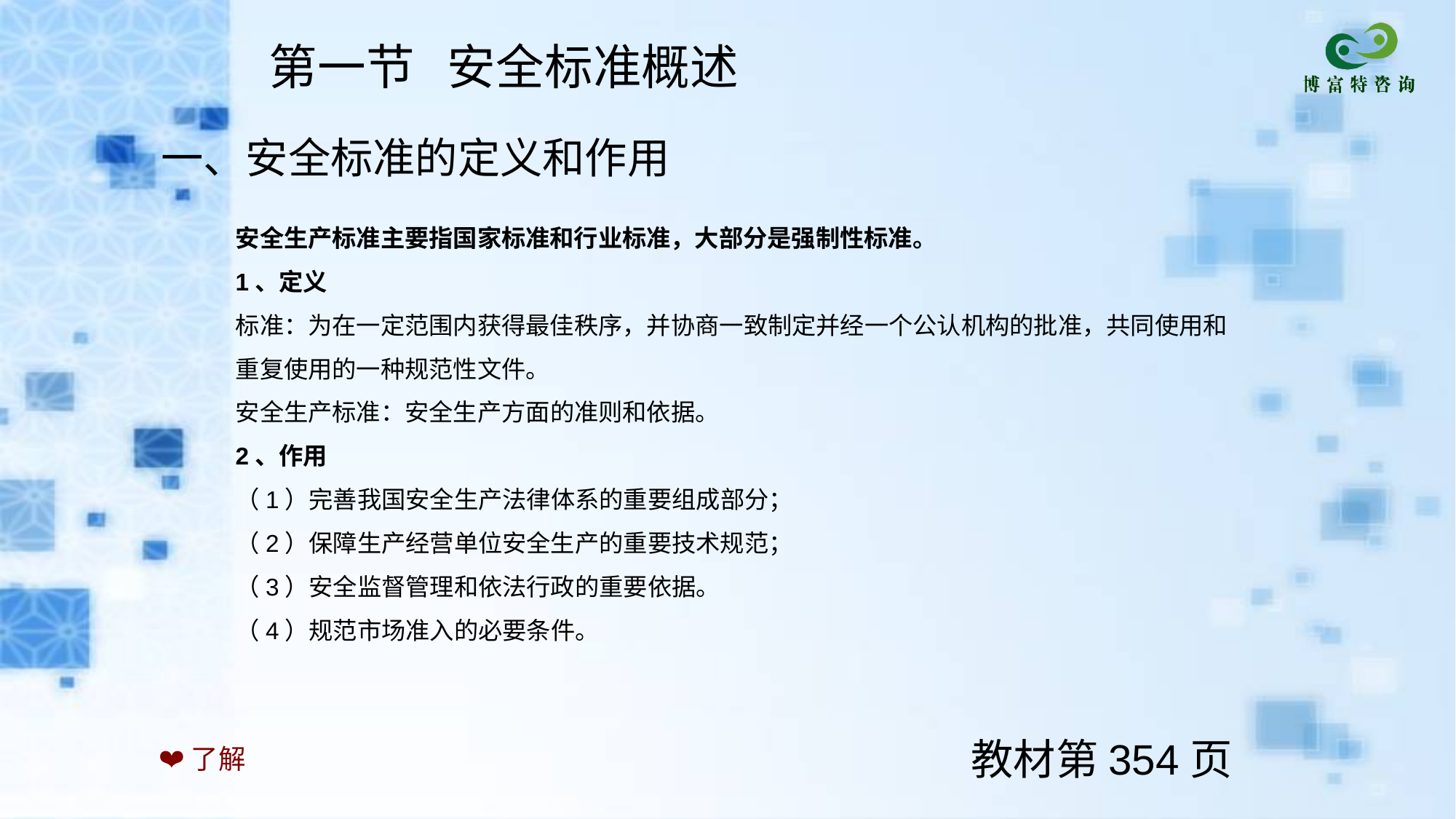

第一节   安全标准概述
一、安全标准的定义和作用
安全生产标准主要指国家标准和行业标准，大部分是强制性标准。
1、定义
标准：为在一定范围内获得最佳秩序，并协商一致制定并经一个公认机构的批准，共同使用和重复使用的一种规范性文件。
安全生产标准：安全生产方面的准则和依据。
2、作用
（1）完善我国安全生产法律体系的重要组成部分；
（2）保障生产经营单位安全生产的重要技术规范；
（3）安全监督管理和依法行政的重要依据。
（4）规范市场准入的必要条件。
❤了解
教材第354页